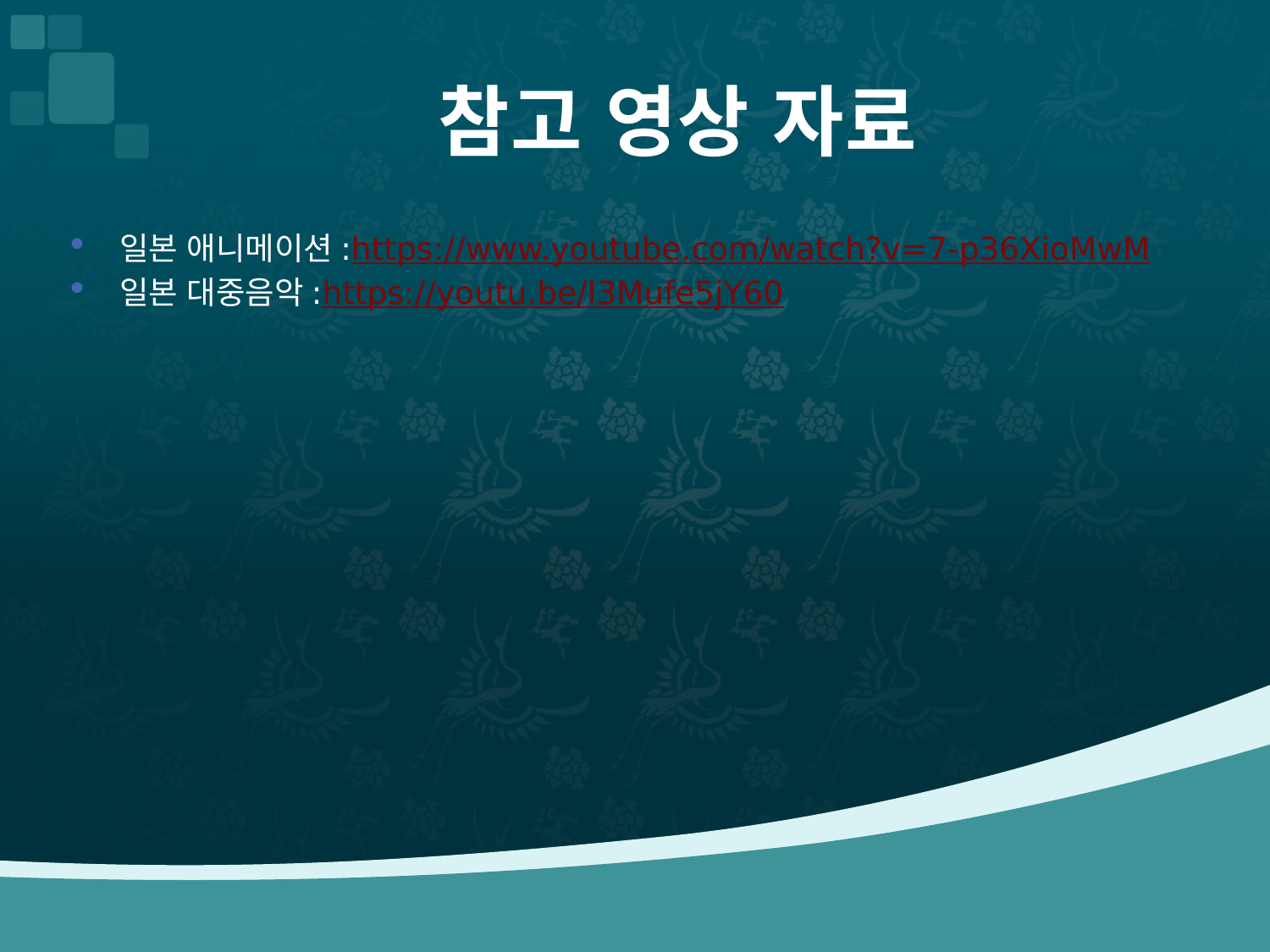

# 참고 영상 자료
일본 애니메이션:https://www.youtube.com/watch?v=7-p36XioMwM
일본 대중음악:https://youtu.be/l3Mufe5jY60